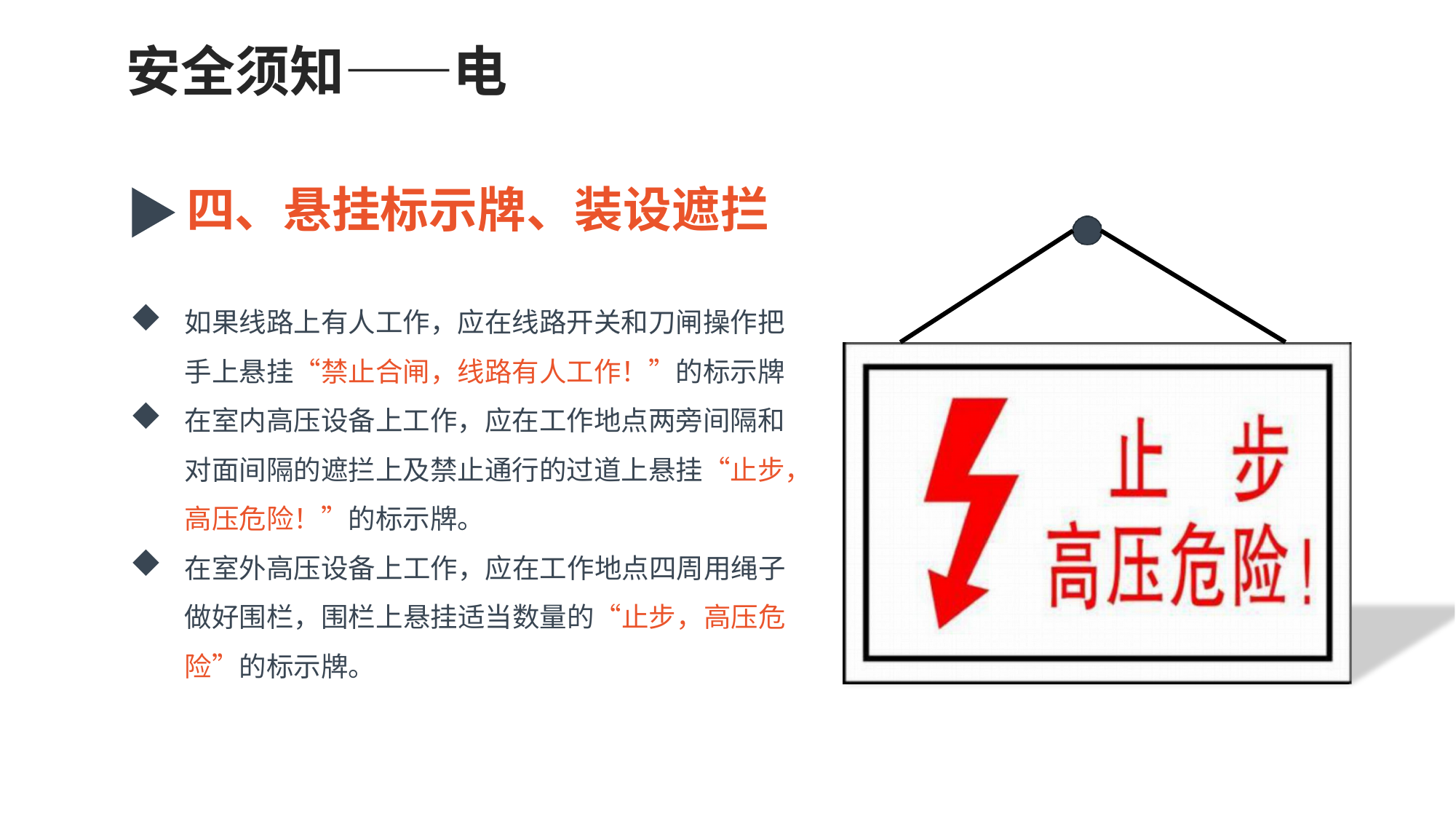

# 安全须知——电
四、悬挂标示牌、装设遮拦

如果线路上有人工作，应在线路开关和刀闸操作把 手上悬挂“禁止合闸，线路有人工作！”的标示牌
在室内高压设备上工作，应在工作地点两旁间隔和 对面间隔的遮拦上及禁止通行的过道上悬挂“止步， 高压危险！”的标示牌。
在室外高压设备上工作，应在工作地点四周用绳子 做好围栏，围栏上悬挂适当数量的“止步，高压危 险”的标示牌。